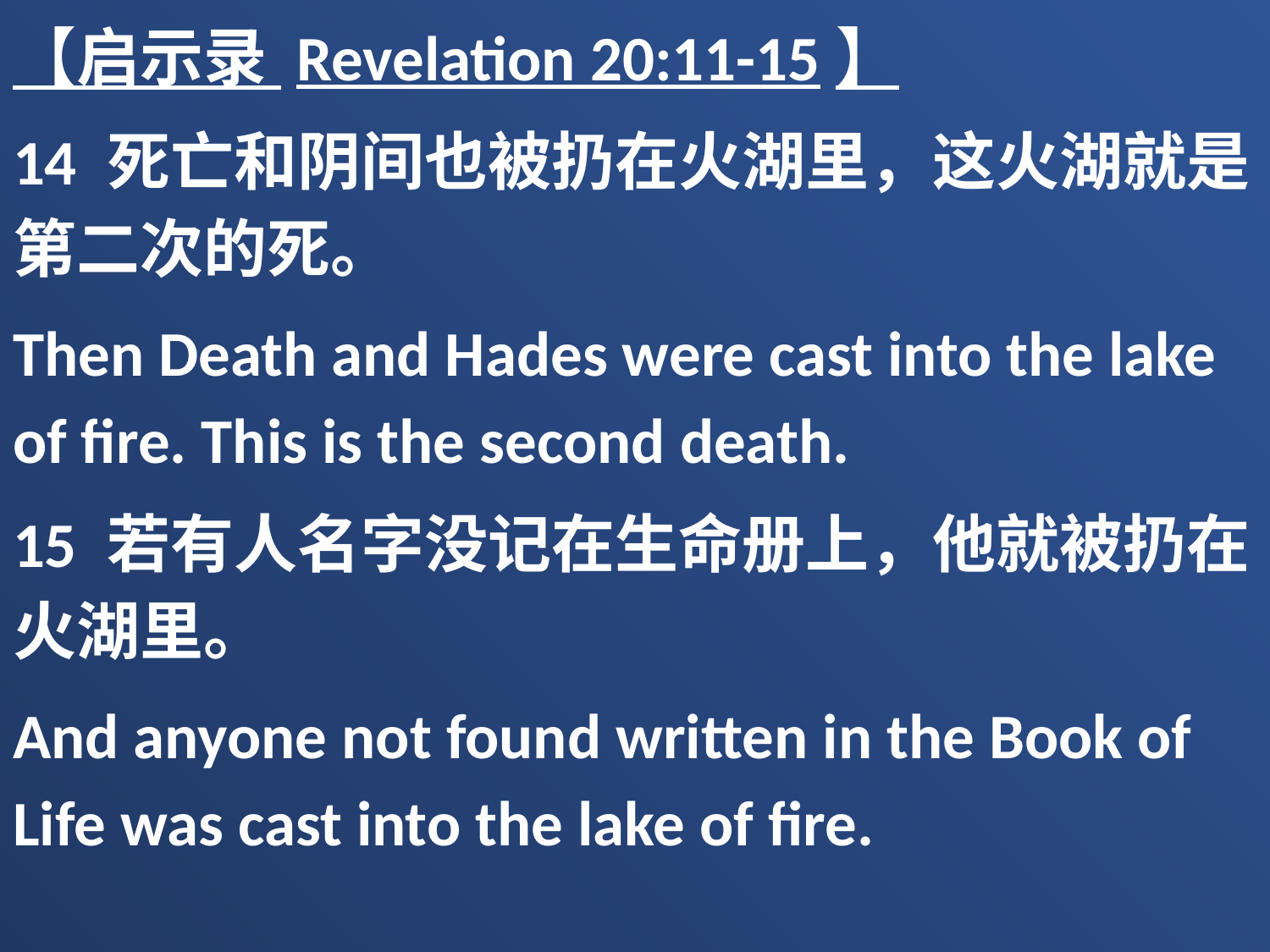

【启示录 Revelation 20:11-15】
14 死亡和阴间也被扔在火湖里，这火湖就是第二次的死。
Then Death and Hades were cast into the lake of fire. This is the second death.
15 若有人名字没记在生命册上，他就被扔在火湖里。
And anyone not found written in the Book of Life was cast into the lake of fire.